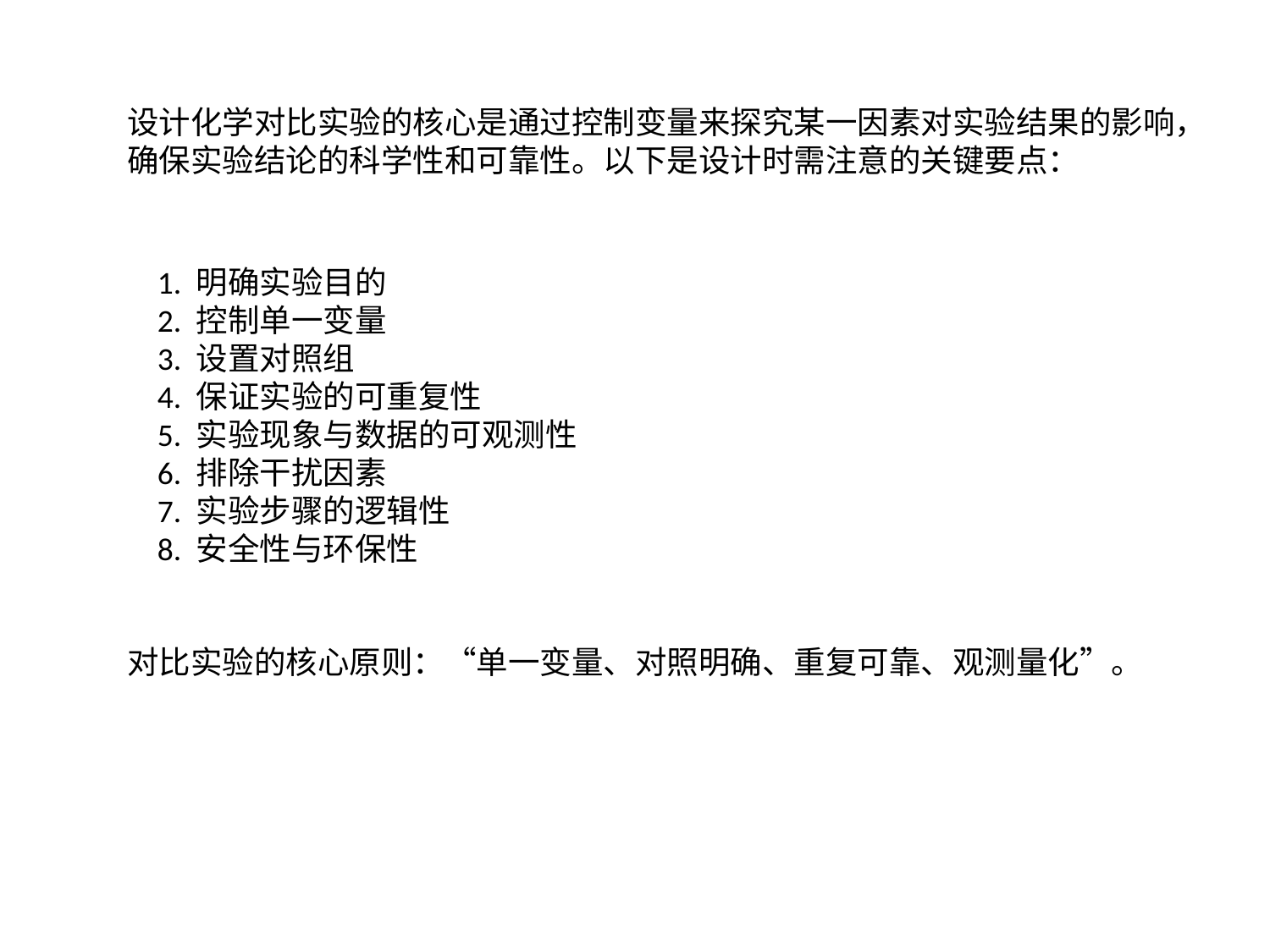

设计化学对比实验的核心是通过控制变量来探究某一因素对实验结果的影响，确保实验结论的科学性和可靠性。以下是设计时需注意的关键要点：
1. 明确实验目的
2. 控制单一变量
3. 设置对照组
4. 保证实验的可重复性
5. 实验现象与数据的可观测性
6. 排除干扰因素
7. 实验步骤的逻辑性
8. 安全性与环保性

对比实验的核心原则：“单一变量、对照明确、重复可靠、观测量化”。